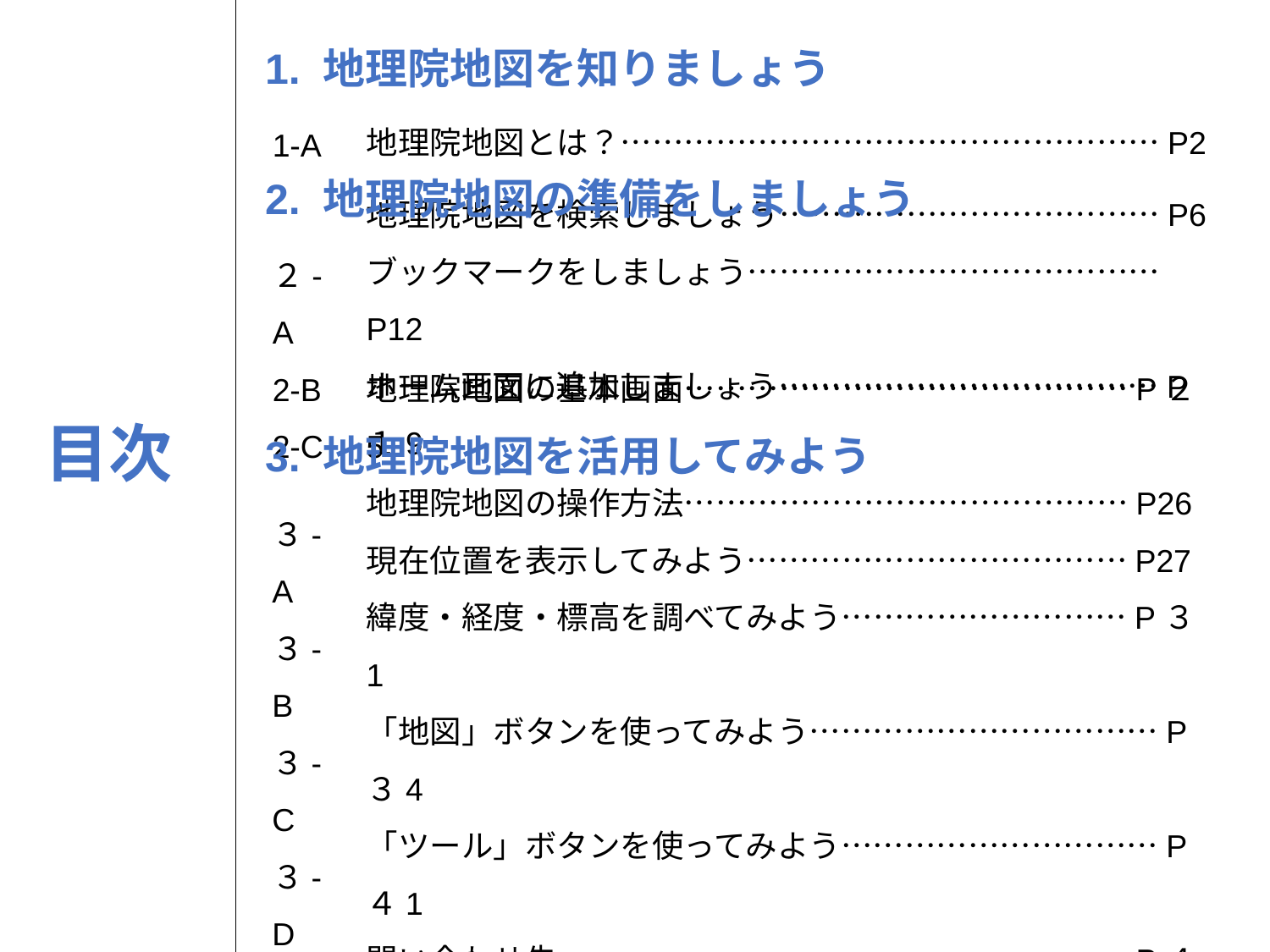

1. 地理院地図を知りましょう
地理院地図とは？……………………………………………P2
1-A
2. 地理院地図の準備をしましょう
２-A
2-B
2-C
地理院地図を検索しましょう………………………………P6
ブックマークをしましょう…………………………………P12
ホーム画面に追加しましょう………………………………P１9
目次
3. 地理院地図を活用してみよう
３-A
３-B
３-C
３-D
３-E
３-F
３-G
地理院地図の基本画面……………………………………P２5
地理院地図の操作方法……………………………………P26
現在位置を表示してみよう………………………………P27
緯度・経度・標高を調べてみよう………………………P３1
「地図」ボタンを使ってみよう……………………………P３4
「ツール」ボタンを使ってみよう…………………………P４1
問い合わせ先………………………………………………P４8